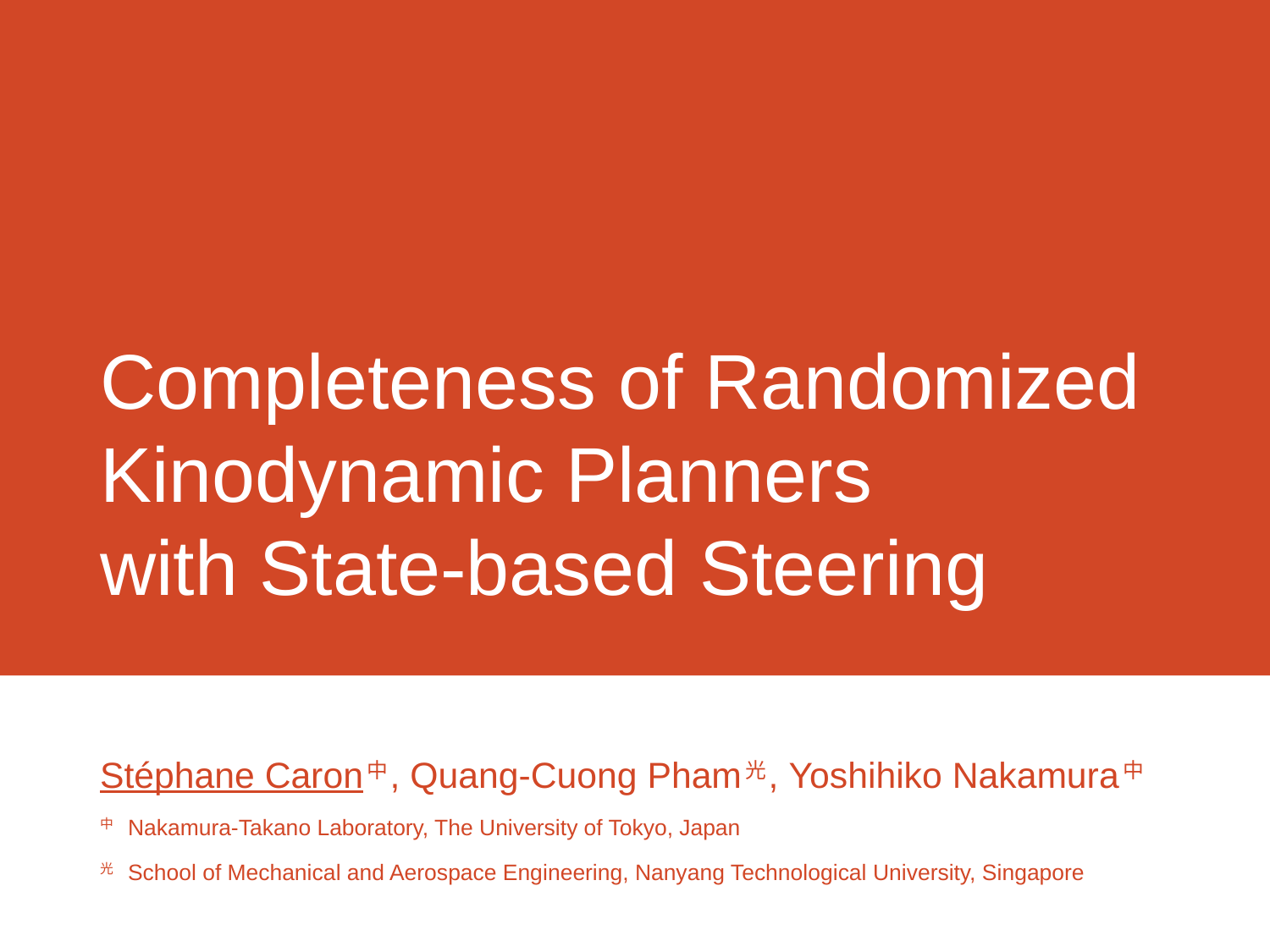

# Completeness of Randomized Kinodynamic Planners with State-based Steering
Stéphane Caron中, Quang-Cuong Pham光, Yoshihiko Nakamura中
中　Nakamura-Takano Laboratory, The University of Tokyo, Japan
光　School of Mechanical and Aerospace Engineering, Nanyang Technological University, Singapore